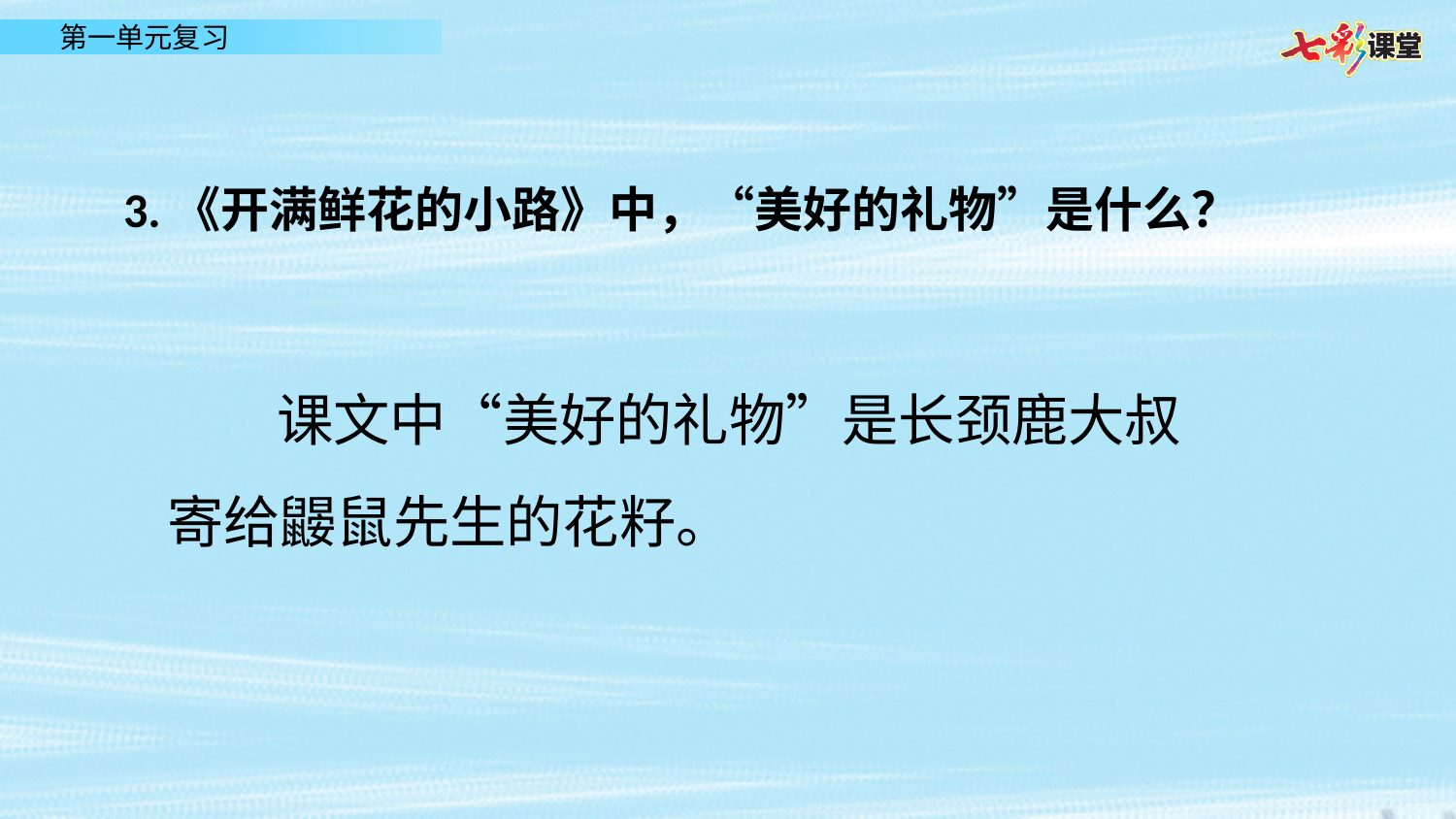

3.《开满鲜花的小路》中，“美好的礼物”是什么？
         课文中“美好的礼物”是长颈鹿大叔寄给鼹鼠先生的花籽。